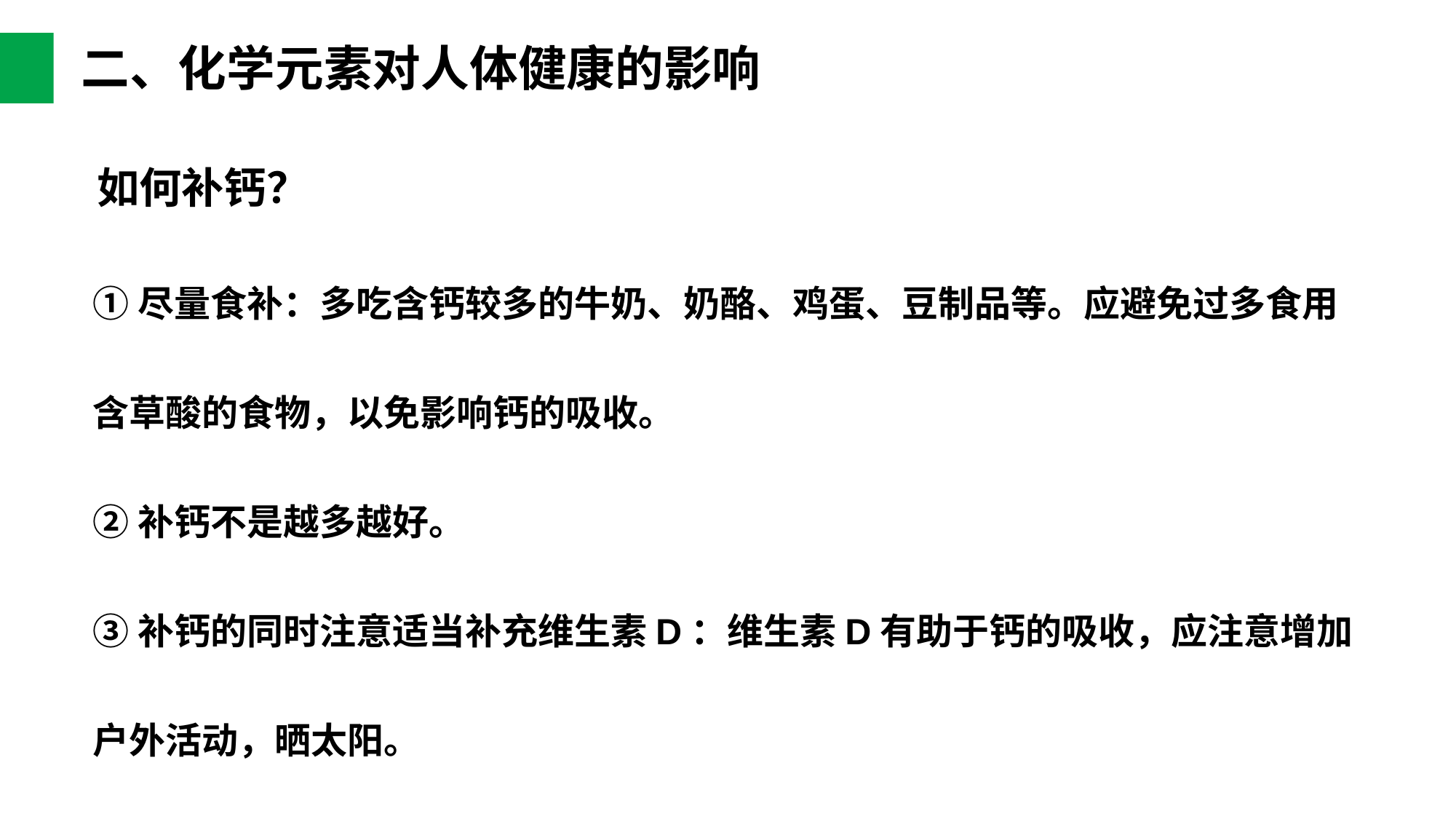

二、化学元素对人体健康的影响
如何补钙？
①尽量食补：多吃含钙较多的牛奶、奶酪、鸡蛋、豆制品等。应避免过多食用含草酸的食物，以免影响钙的吸收。
②补钙不是越多越好。
③补钙的同时注意适当补充维生素D：维生素D有助于钙的吸收，应注意增加户外活动，晒太阳。